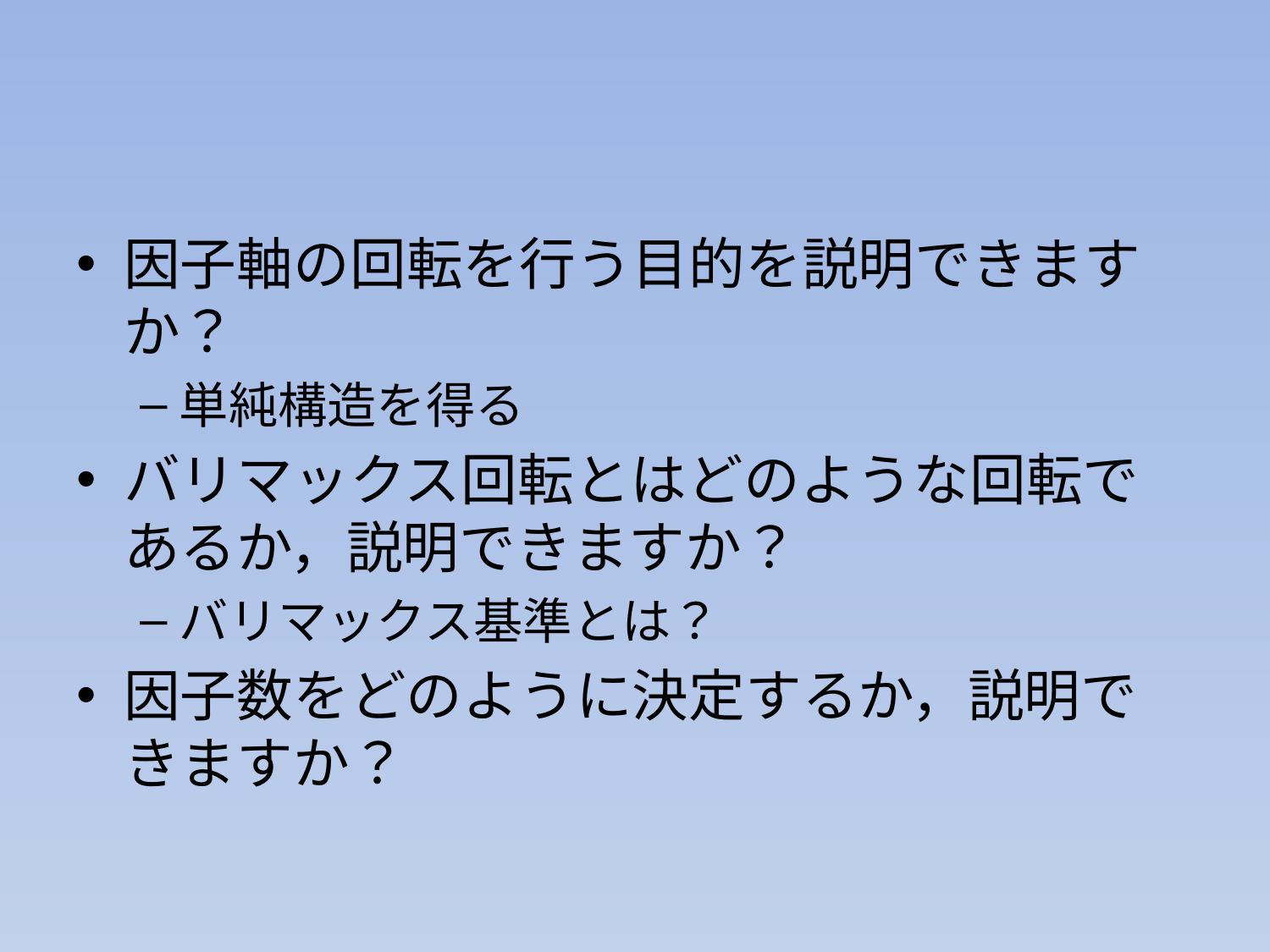

#
因子軸の回転を行う目的を説明できますか？
単純構造を得る
バリマックス回転とはどのような回転であるか，説明できますか？
バリマックス基準とは？
因子数をどのように決定するか，説明できますか？